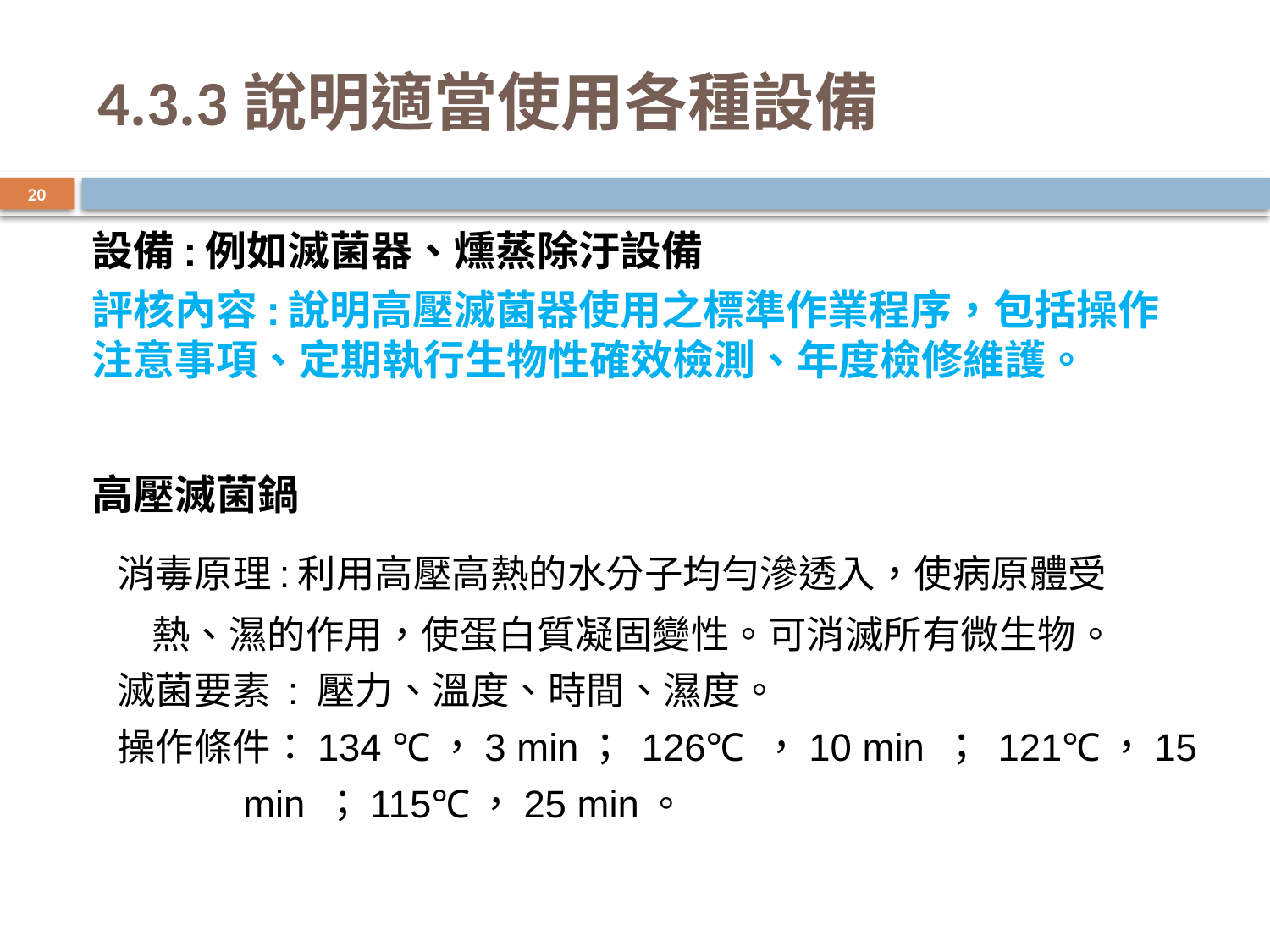

# 4.3.3說明適當使用各種設備
20
設備:例如滅菌器、燻蒸除汙設備
評核內容:說明高壓滅菌器使用之標準作業程序，包括操作注意事項、定期執行生物性確效檢測、年度檢修維護。

高壓滅菌鍋
 消毒原理:利用高壓高熱的水分子均勻滲透入，使病原體受
      熱、濕的作用，使蛋白質凝固變性。可消滅所有微生物。
  滅菌要素 : 壓力、溫度、時間、濕度。
  操作條件：134 ℃，3 min； 126℃ ，10 min ； 121℃，15
              min ；115℃，25 min。